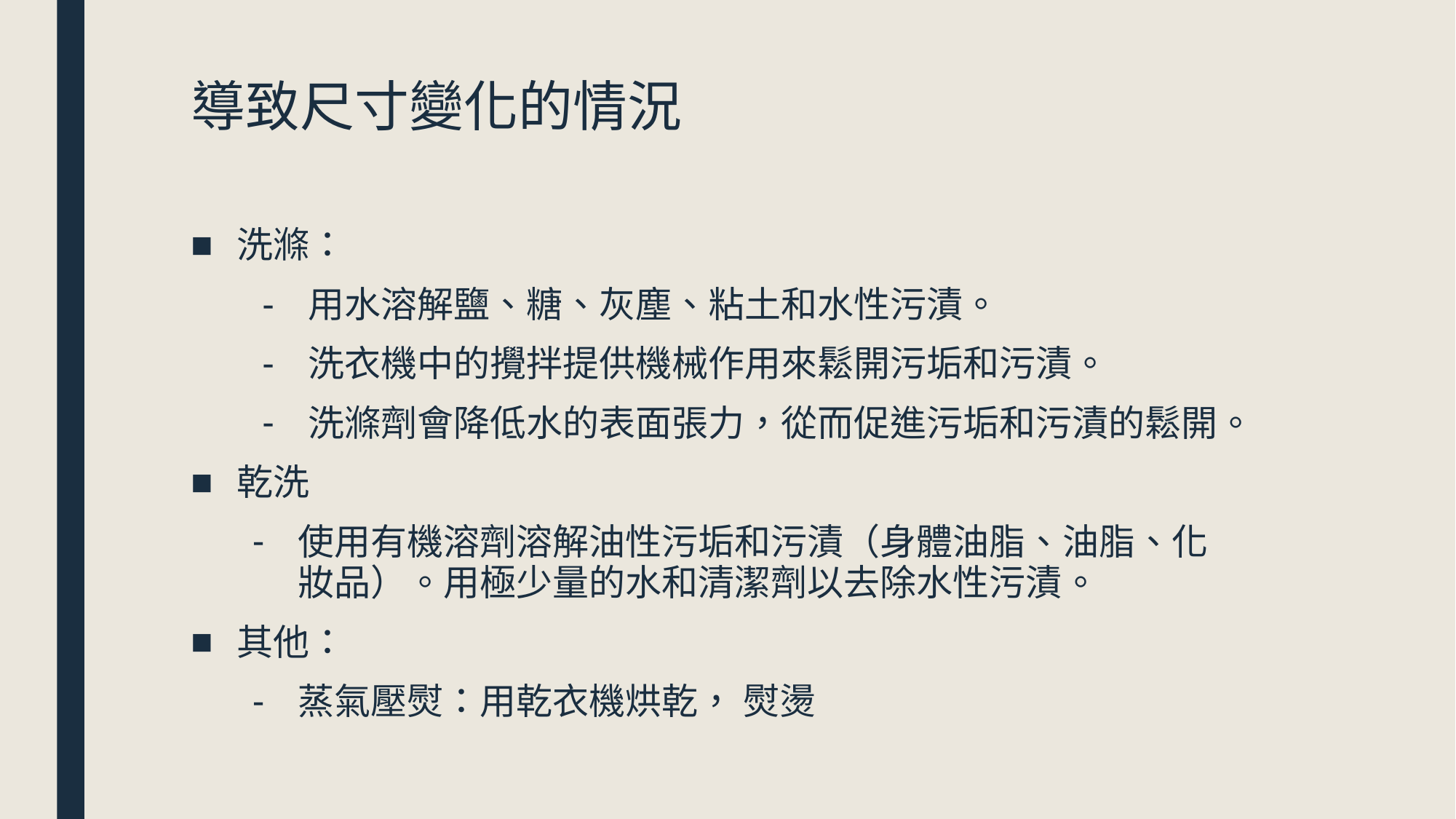

導致尺寸變化的情況
洗滌：
用水溶解鹽、糖、灰塵、粘土和水性污漬。
洗衣機中的攪拌提供機械作用來鬆開污垢和污漬。
洗滌劑會降低水的表面張力，從而促進污垢和污漬的鬆開。
乾洗
使用有機溶劑溶解油性污垢和污漬（身體油脂、油脂、化妝品）。用極少量的水和清潔劑以去除水性污漬。
其他：
蒸氣壓熨：用乾衣機烘乾， 熨燙